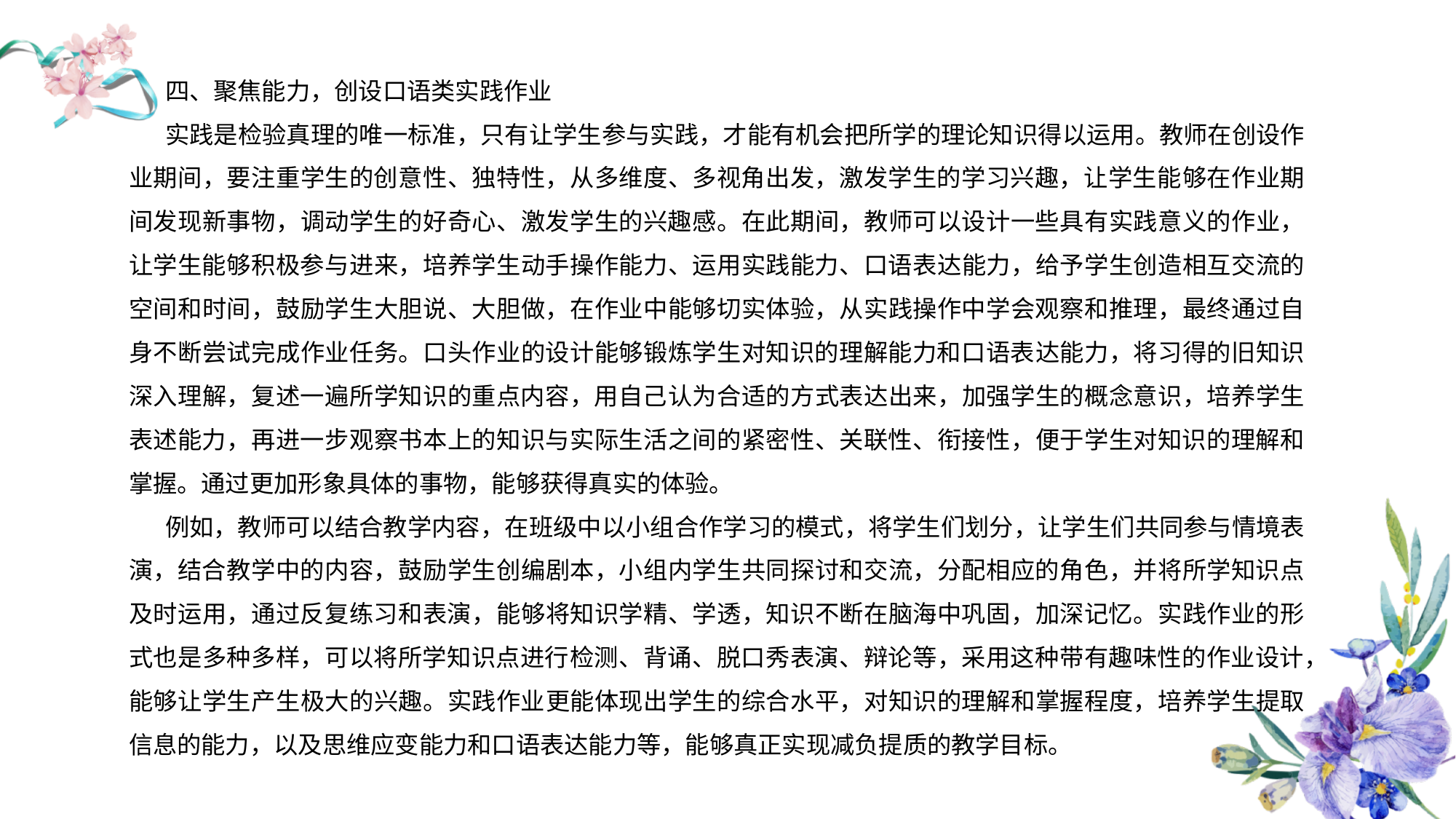

四、聚焦能力，创设口语类实践作业
实践是检验真理的唯一标准，只有让学生参与实践，才能有机会把所学的理论知识得以运用。教师在创设作业期间，要注重学生的创意性、独特性，从多维度、多视角出发，激发学生的学习兴趣，让学生能够在作业期间发现新事物，调动学生的好奇心、激发学生的兴趣感。在此期间，教师可以设计一些具有实践意义的作业，让学生能够积极参与进来，培养学生动手操作能力、运用实践能力、口语表达能力，给予学生创造相互交流的空间和时间，鼓励学生大胆说、大胆做，在作业中能够切实体验，从实践操作中学会观察和推理，最终通过自身不断尝试完成作业任务。口头作业的设计能够锻炼学生对知识的理解能力和口语表达能力，将习得的旧知识深入理解，复述一遍所学知识的重点内容，用自己认为合适的方式表达出来，加强学生的概念意识，培养学生表述能力，再进一步观察书本上的知识与实际生活之间的紧密性、关联性、衔接性，便于学生对知识的理解和掌握。通过更加形象具体的事物，能够获得真实的体验。
例如，教师可以结合教学内容，在班级中以小组合作学习的模式，将学生们划分，让学生们共同参与情境表演，结合教学中的内容，鼓励学生创编剧本，小组内学生共同探讨和交流，分配相应的角色，并将所学知识点及时运用，通过反复练习和表演，能够将知识学精、学透，知识不断在脑海中巩固，加深记忆。实践作业的形式也是多种多样，可以将所学知识点进行检测、背诵、脱口秀表演、辩论等，采用这种带有趣味性的作业设计，能够让学生产生极大的兴趣。实践作业更能体现出学生的综合水平，对知识的理解和掌握程度，培养学生提取信息的能力，以及思维应变能力和口语表达能力等，能够真正实现减负提质的教学目标。